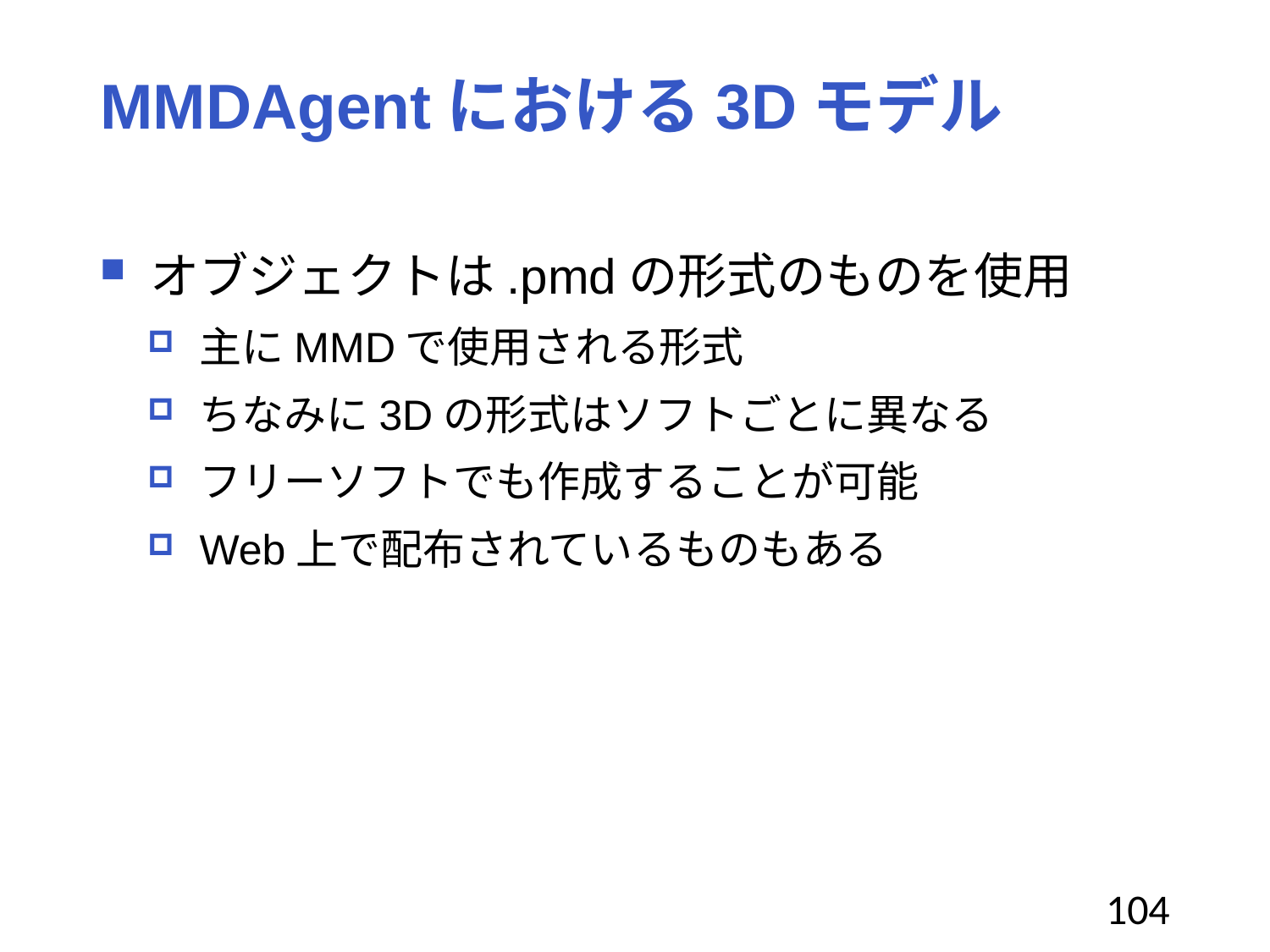

# MMDAgentにおける3Dモデル
オブジェクトは.pmdの形式のものを使用
主にMMDで使用される形式
ちなみに3Dの形式はソフトごとに異なる
フリーソフトでも作成することが可能
Web上で配布されているものもある
104